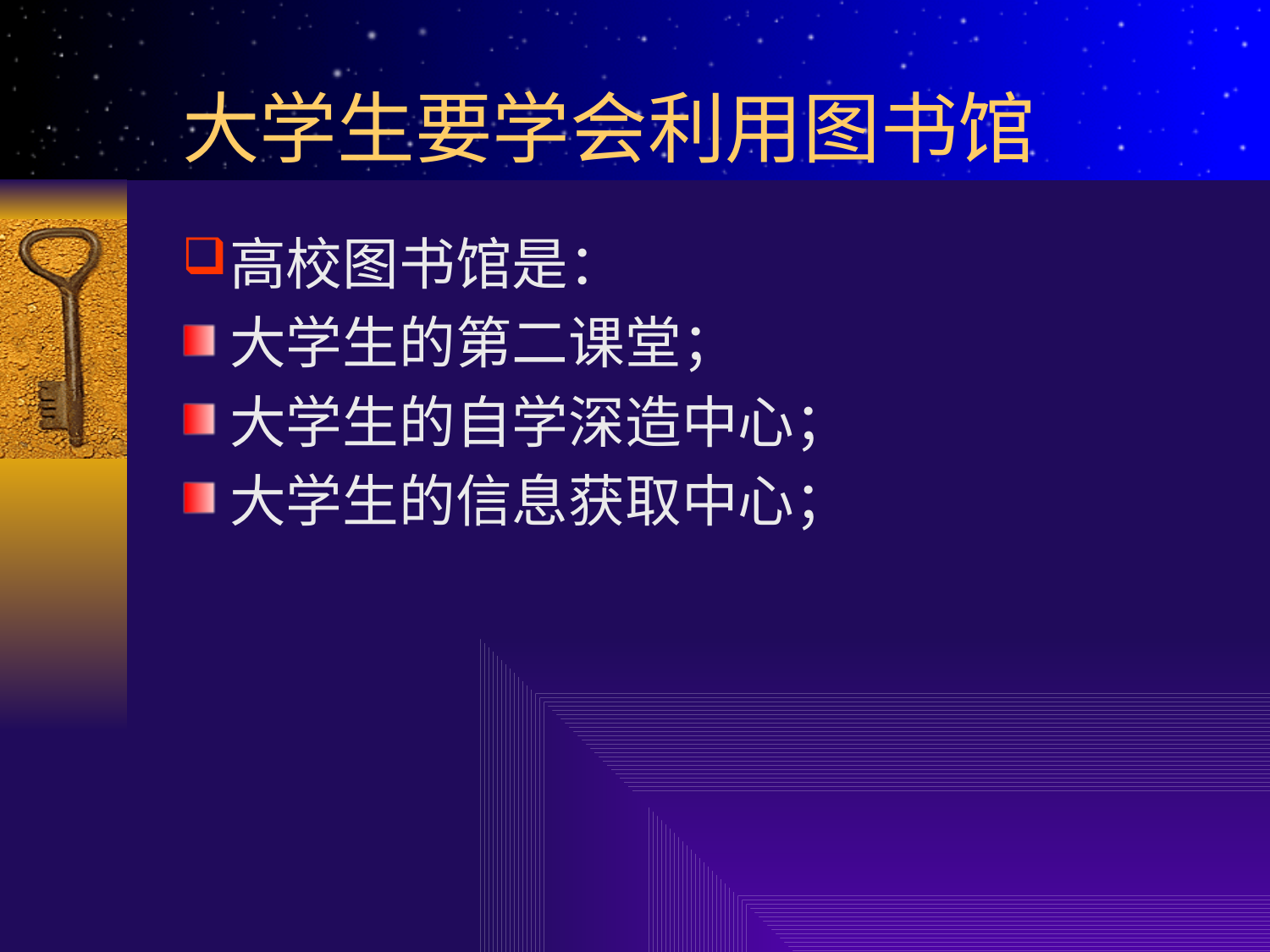

# 大学生要学会利用图书馆
高校图书馆是：
大学生的第二课堂；
大学生的自学深造中心；
大学生的信息获取中心；